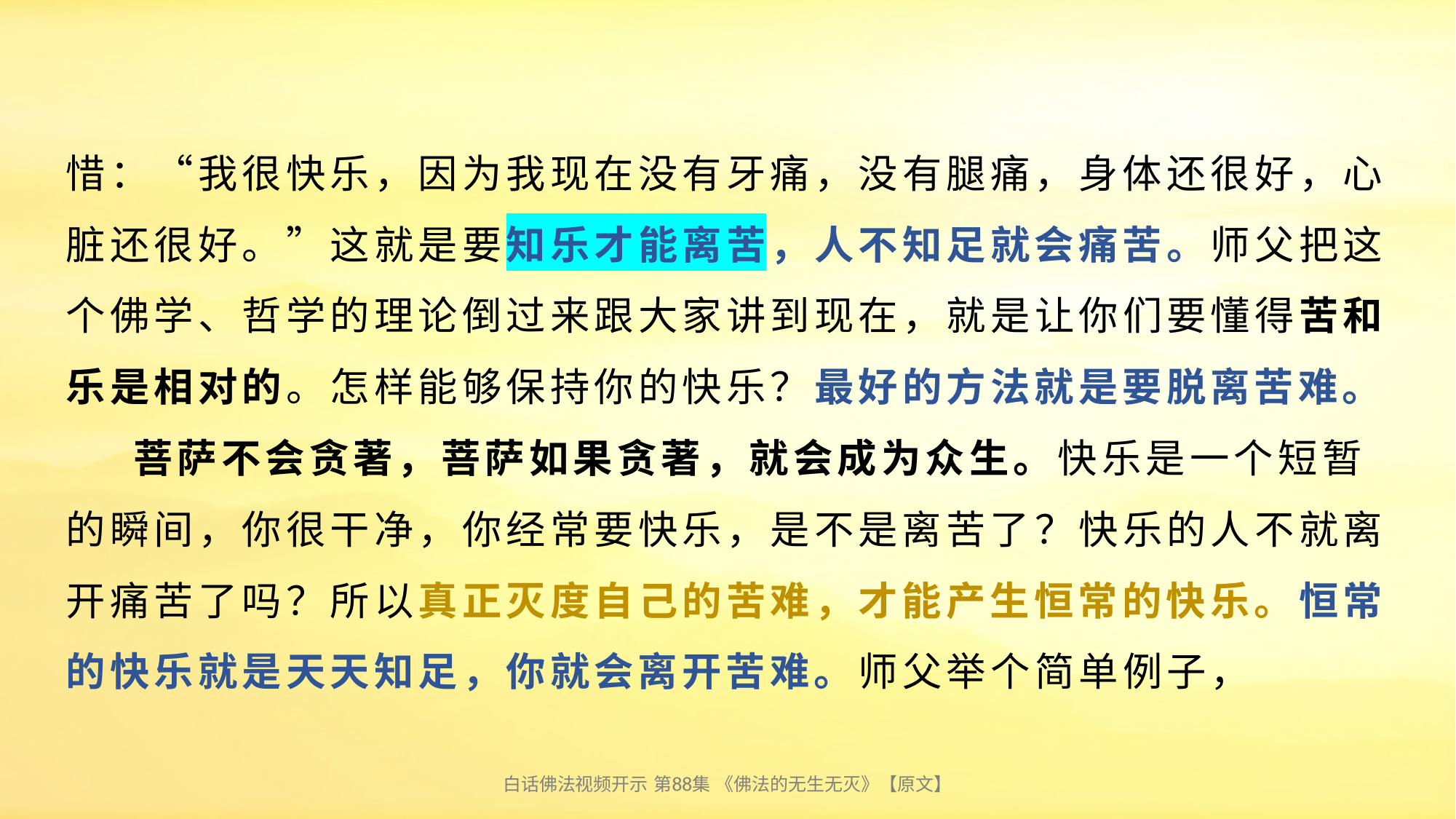

# 惜：“我很快乐，因为我现在没有牙痛，没有腿痛，身体还很好，心脏还很好。”这就是要知乐才能离苦，人不知足就会痛苦。师父把这个佛学、哲学的理论倒过来跟大家讲到现在，就是让你们要懂得苦和乐是相对的。怎样能够保持你的快乐？最好的方法就是要脱离苦难。 菩萨不会贪著，菩萨如果贪著，就会成为众生。快乐是一个短暂的瞬间，你很干净，你经常要快乐，是不是离苦了？快乐的人不就离开痛苦了吗？所以真正灭度自己的苦难，才能产生恒常的快乐。恒常的快乐就是天天知足，你就会离开苦难。师父举个简单例子，
白话佛法视频开示 第88集 《佛法的无生无灭》【原文】